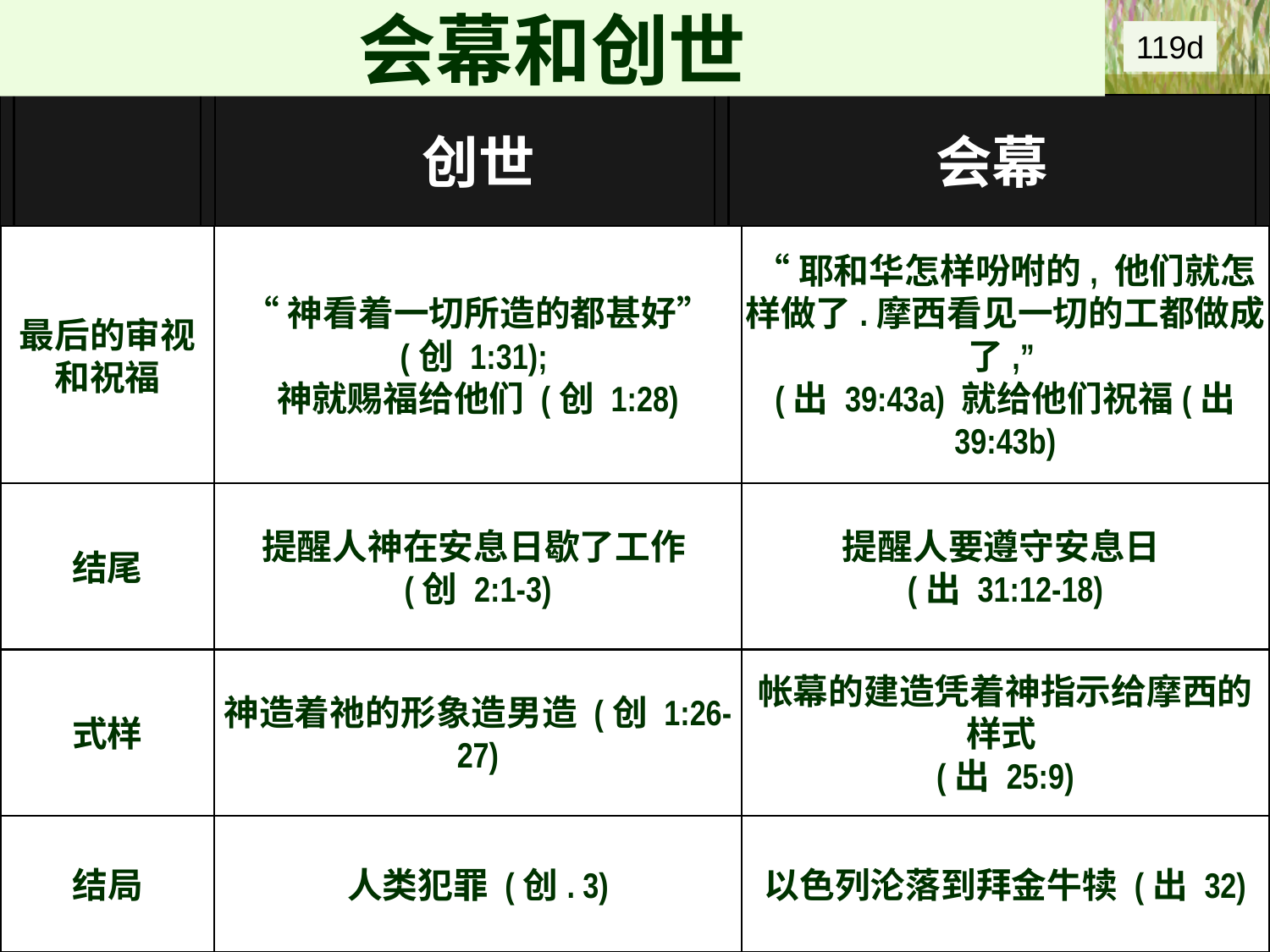

会幕和创世
119d

创世

会幕
最后的审视
和祝福
“神看着一切所造的都甚好” (创 1:31);
神就赐福给他们 (创 1:28)
“耶和华怎样吩咐的, 他们就怎样做了.摩西看见一切的工都做成了,”
(出 39:43a) 就给他们祝福(出 39:43b)
结尾
提醒人神在安息日歇了工作
(创 2:1-3)
提醒人要遵守安息日
(出 31:12-18)
式样
神造着祂的形象造男造 (创 1:26-27)
帐幕的建造凭着神指示给摩西的样式
(出 25:9)
结局
人类犯罪 (创. 3)
以色列沦落到拜金牛犊 (出 32)